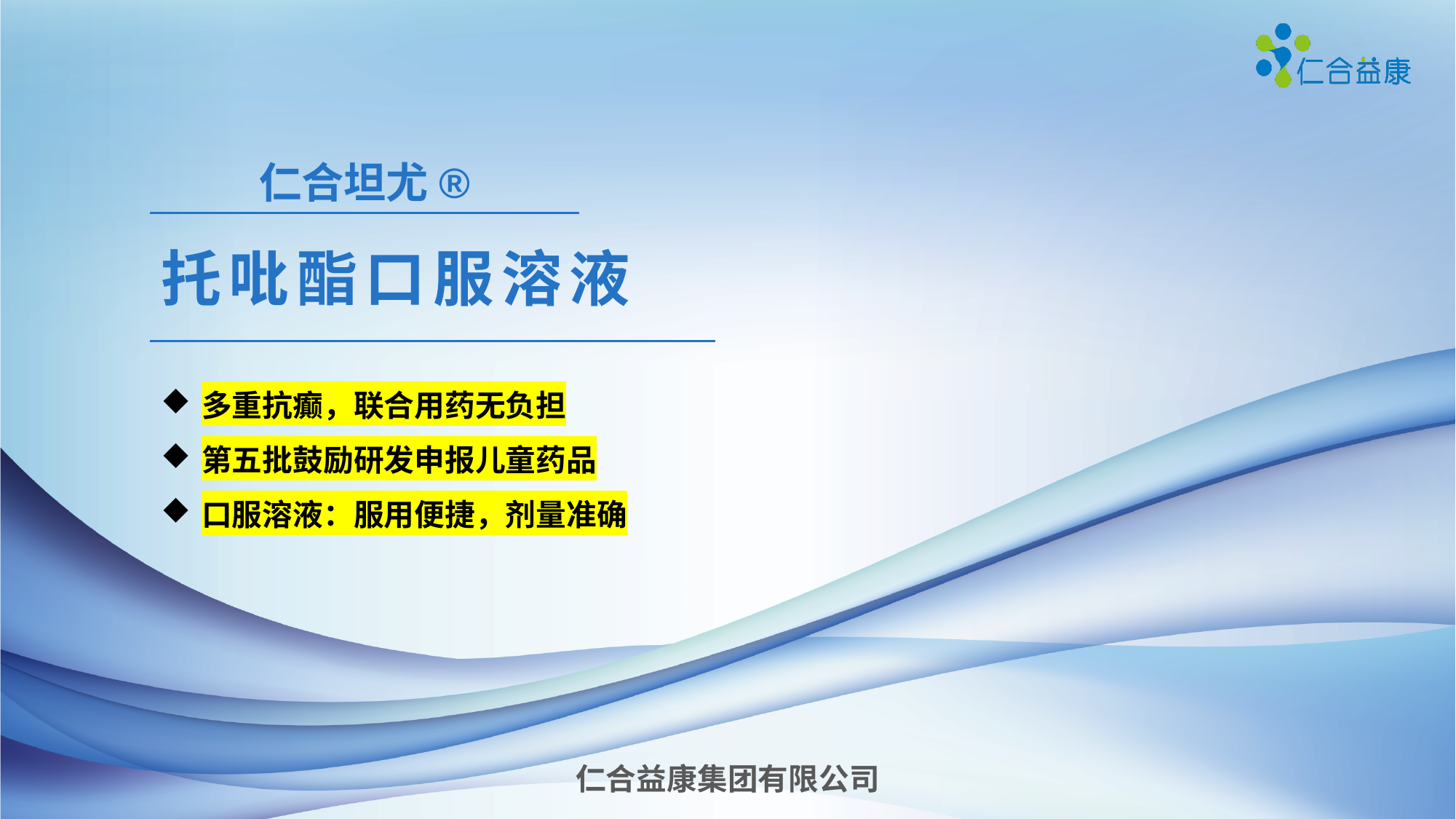

仁合坦尤®
托吡酯口服溶液
多重抗癫，联合用药无负担
第五批鼓励研发申报儿童药品
口服溶液：服用便捷，剂量准确
仁合益康集团有限公司